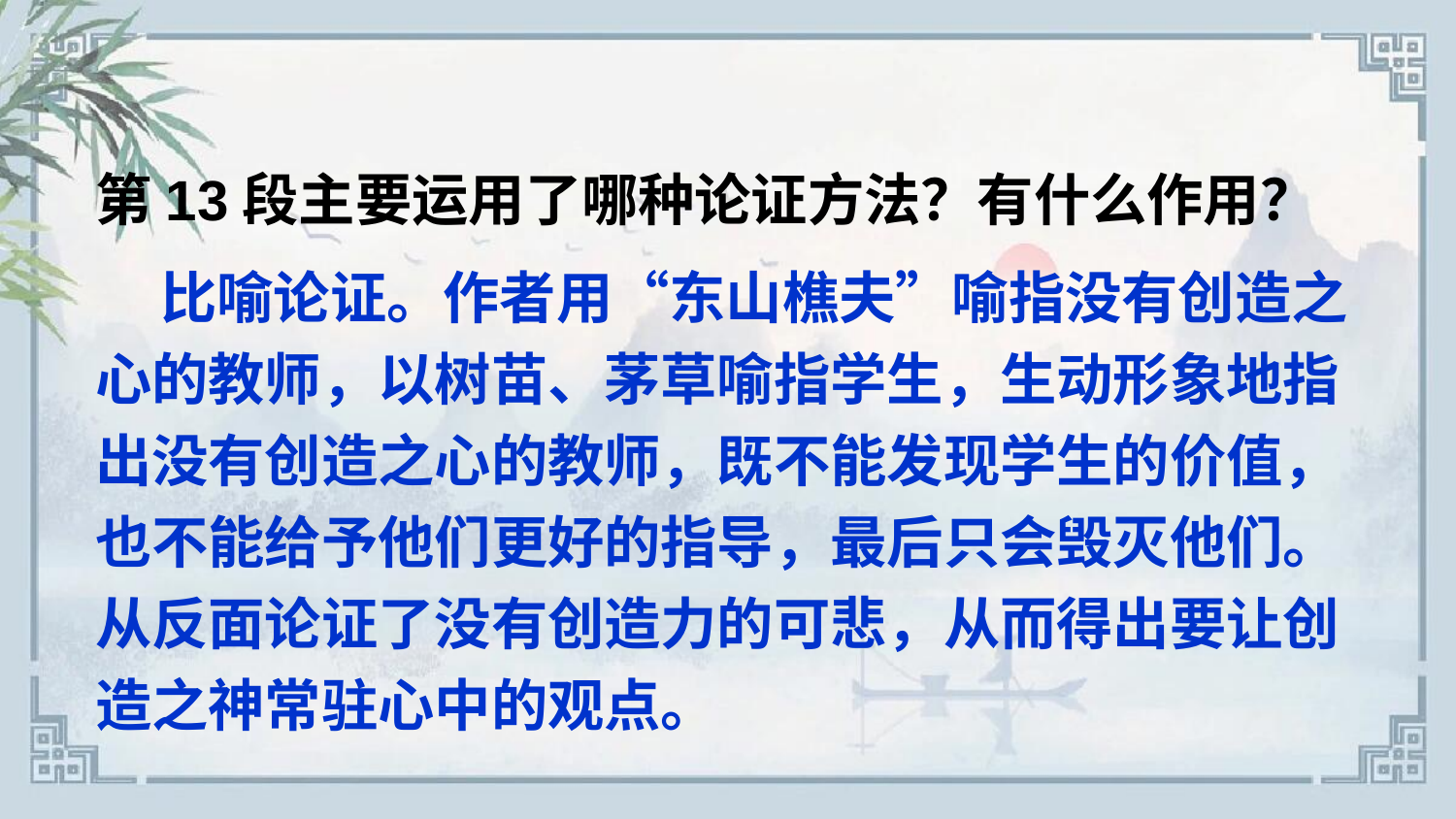

第13段主要运用了哪种论证方法？有什么作用？
    比喻论证。作者用“东山樵夫”喻指没有创造之心的教师，以树苗、茅草喻指学生，生动形象地指出没有创造之心的教师，既不能发现学生的价值，也不能给予他们更好的指导，最后只会毁灭他们。从反面论证了没有创造力的可悲，从而得出要让创造之神常驻心中的观点。